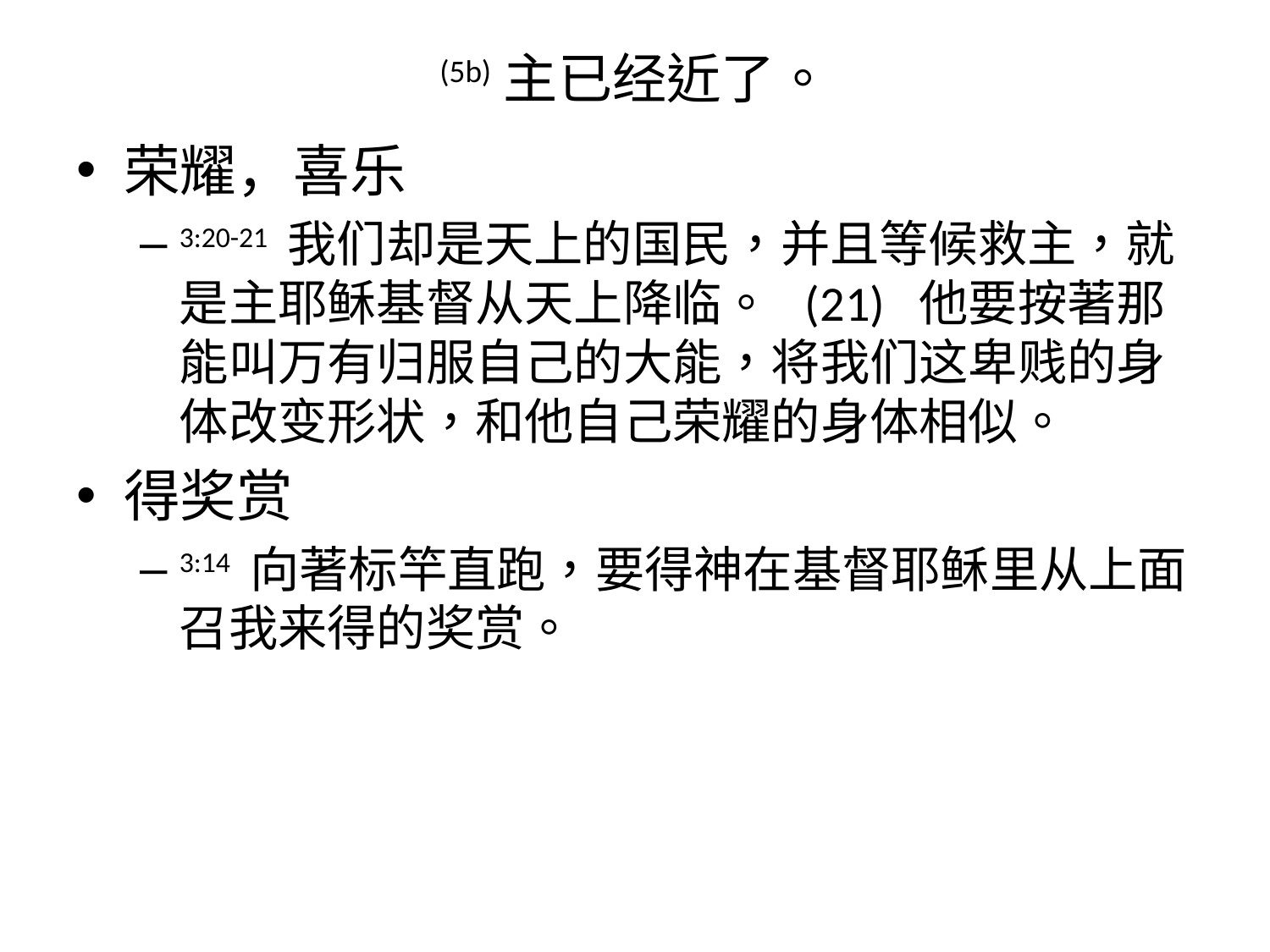

# (5b) 主已经近了。
荣耀，喜乐
3:20-21  我们却是天上的国民，并且等候救主，就是主耶稣基督从天上降临。  (21)  他要按著那能叫万有归服自己的大能，将我们这卑贱的身体改变形状，和他自己荣耀的身体相似。
得奖赏
3:14  向著标竿直跑，要得神在基督耶稣里从上面召我来得的奖赏。